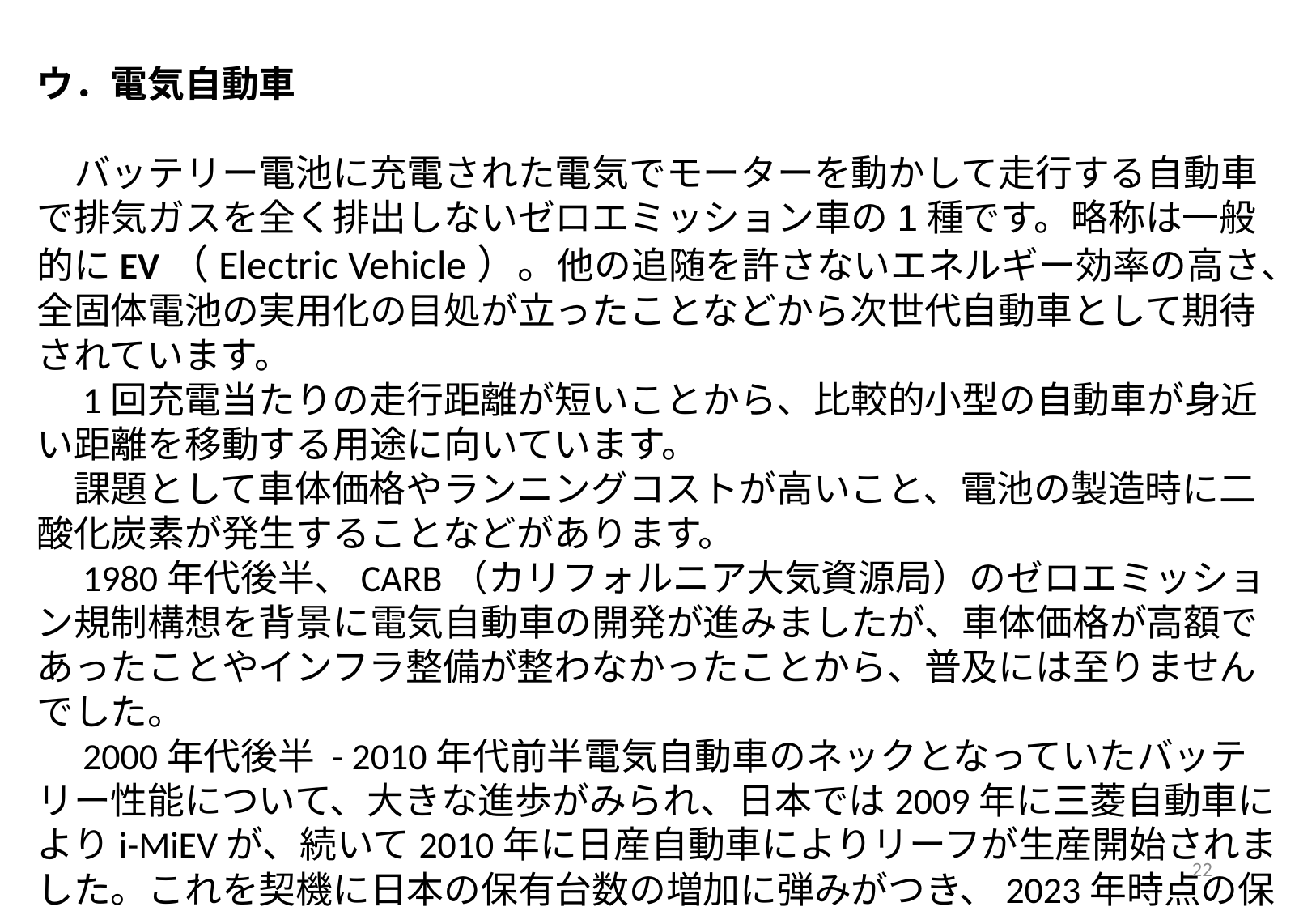

ウ．電気自動車

　バッテリー電池に充電された電気でモーターを動かして走行する自動車で排気ガスを全く排出しないゼロエミッション車の1種です。略称は一般的にEV（Electric Vehicle）。他の追随を許さないエネルギー効率の高さ、全固体電池の実用化の目処が立ったことなどから次世代自動車として期待されています。
　1回充電当たりの走行距離が短いことから、比較的小型の自動車が身近い距離を移動する用途に向いています。
　課題として車体価格やランニングコストが高いこと、電池の製造時に二酸化炭素が発生することなどがあります。
　1980年代後半、CARB（カリフォルニア大気資源局）のゼロエミッション規制構想を背景に電気自動車の開発が進みましたが、車体価格が高額であったことやインフラ整備が整わなかったことから、普及には至りませんでした。
　2000年代後半 - 2010年代前半電気自動車のネックとなっていたバッテリー性能について、大きな進歩がみられ、日本では2009年に三菱自動車によりi-MiEVが、続いて2010年に日産自動車によりリーフが生産開始されました。これを契機に日本の保有台数の増加に弾みがつき、2023年時点の保有台数は 196,475台で、すべての自動車保有台数の0.2 ％を占めています。

22